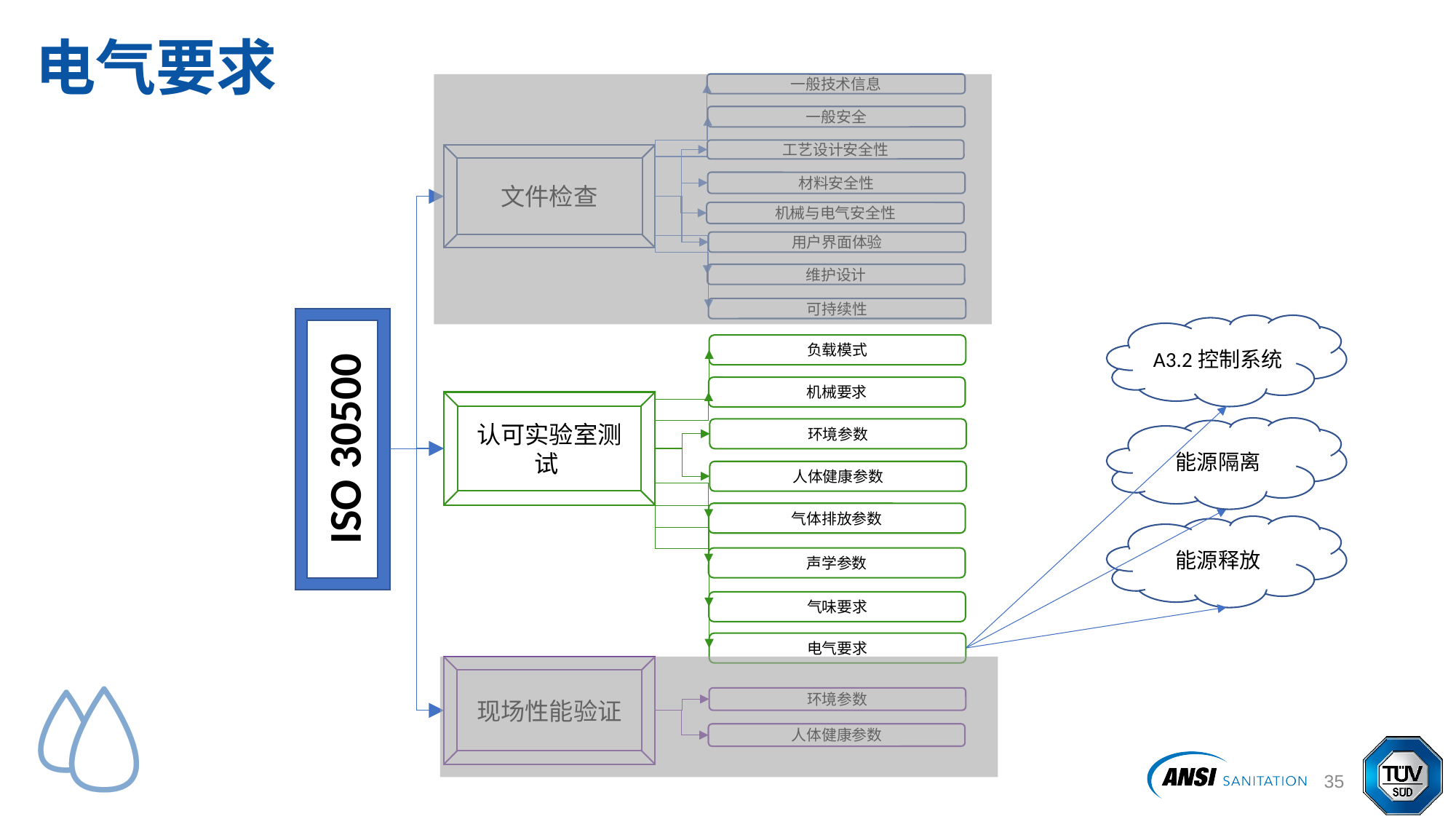

# 电气要求

一般技术信息
一般安全
工艺设计安全性
文件检查
材料安全性
机械与电气安全性
用户界面体验
维护设计
可持续性
ISO 30500
A3.2控制系统
负载模式
机械要求
认可实验室测试
能源隔离
环境参数
人体健康参数
气体排放参数
能源释放
声学参数
气味要求
电气要求

现场性能验证
环境参数
人体健康参数
35